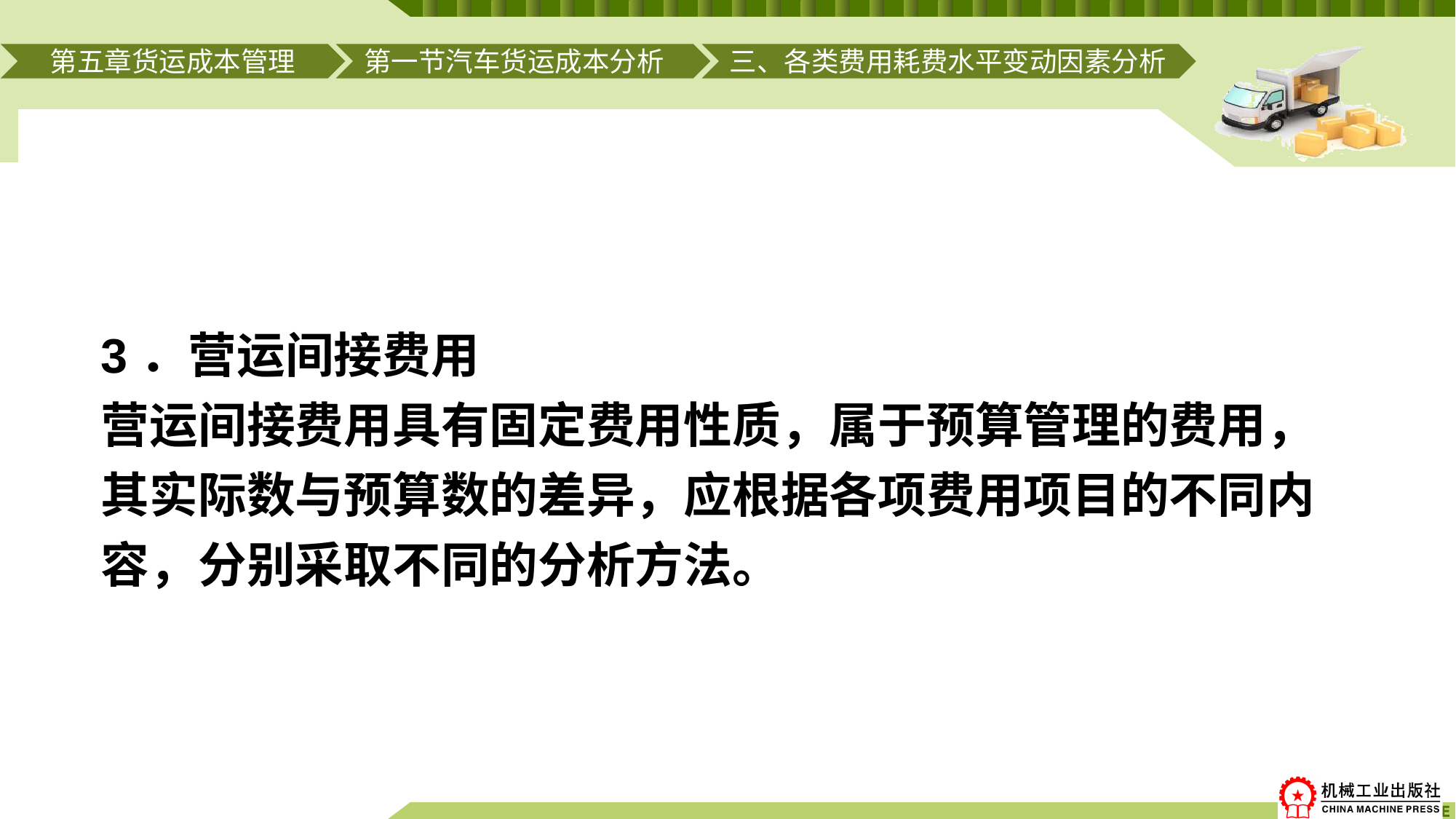

第五章货运成本管理
第一节汽车货运成本分析
三、各类费用耗费水平变动因素分析
# 3．营运间接费用 营运间接费用具有固定费用性质，属于预算管理的费用，其实际数与预算数的差异，应根据各项费用项目的不同内容，分别采取不同的分析方法。